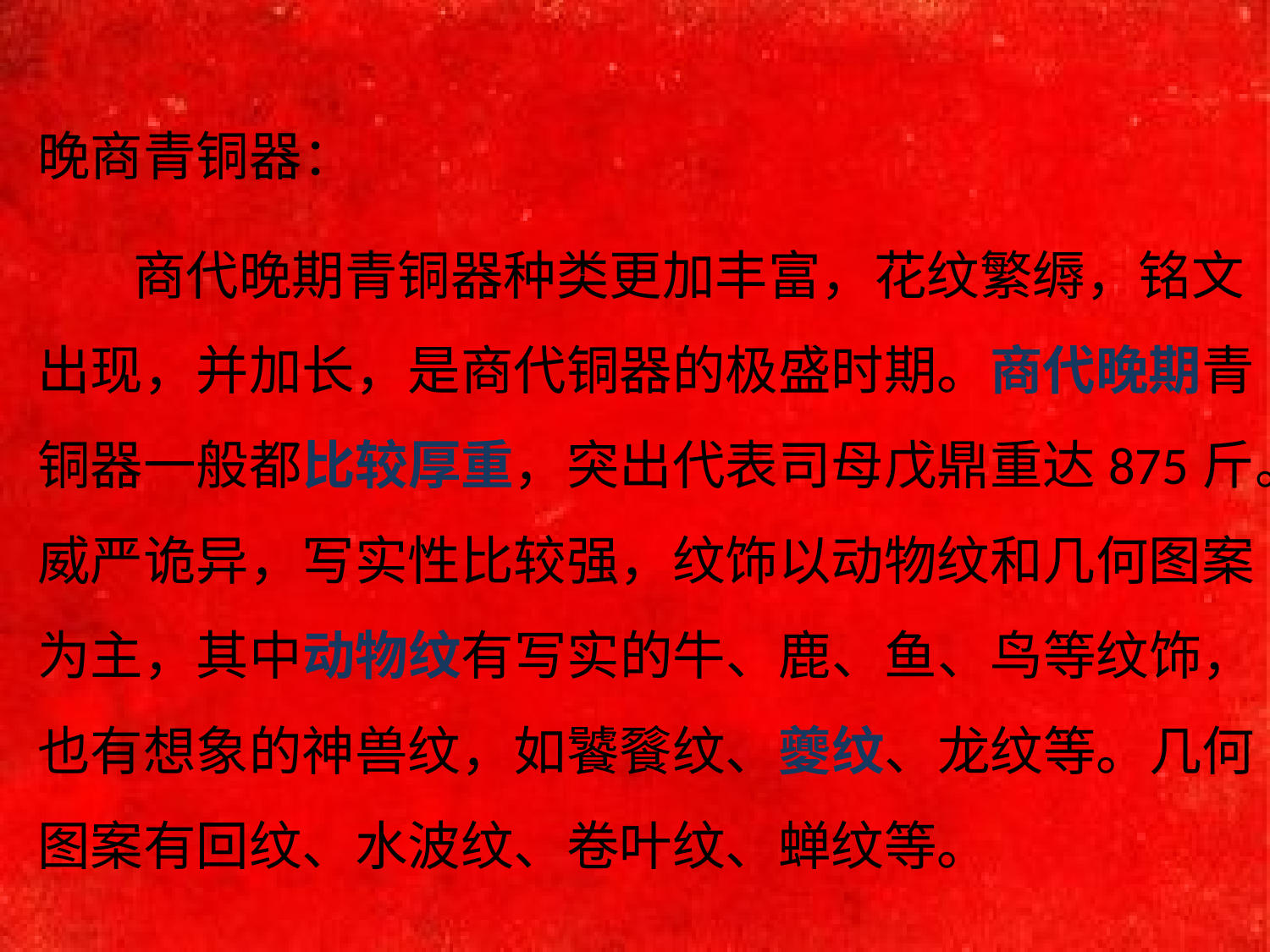

晚商青铜器：
       商代晚期青铜器种类更加丰富，花纹繁缛，铭文出现，并加长，是商代铜器的极盛时期。商代晚期青铜器一般都比较厚重，突出代表司母戊鼎重达875斤。威严诡异，写实性比较强，纹饰以动物纹和几何图案为主，其中动物纹有写实的牛、鹿、鱼、鸟等纹饰，也有想象的神兽纹，如饕餮纹、夔纹、龙纹等。几何图案有回纹、水波纹、卷叶纹、蝉纹等。